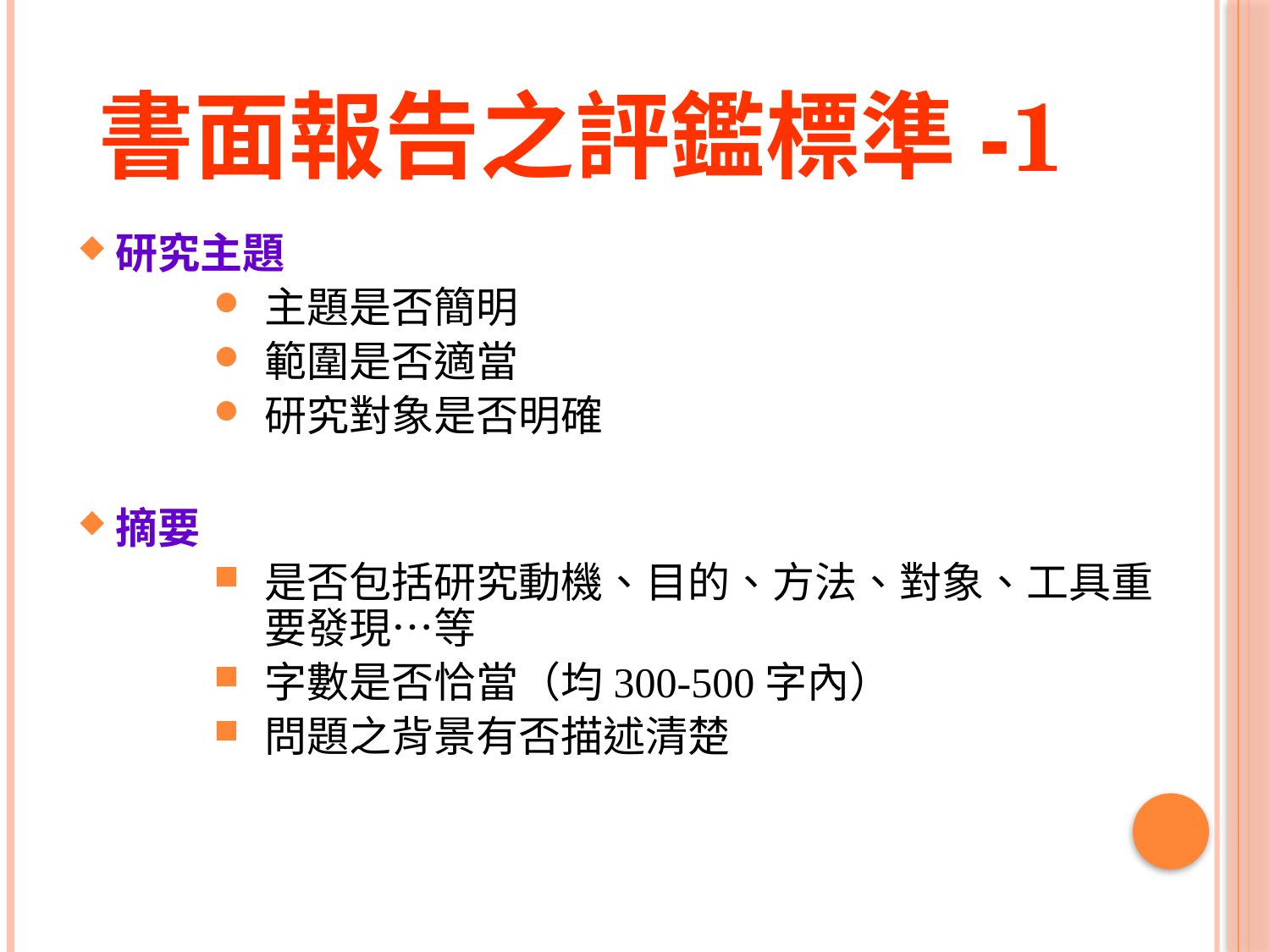

# 書面報告之評鑑標準-1
研究主題
主題是否簡明
範圍是否適當
研究對象是否明確

摘要
是否包括研究動機、目的、方法、對象、工具重要發現…等
字數是否恰當（均300-500字內）
問題之背景有否描述清楚